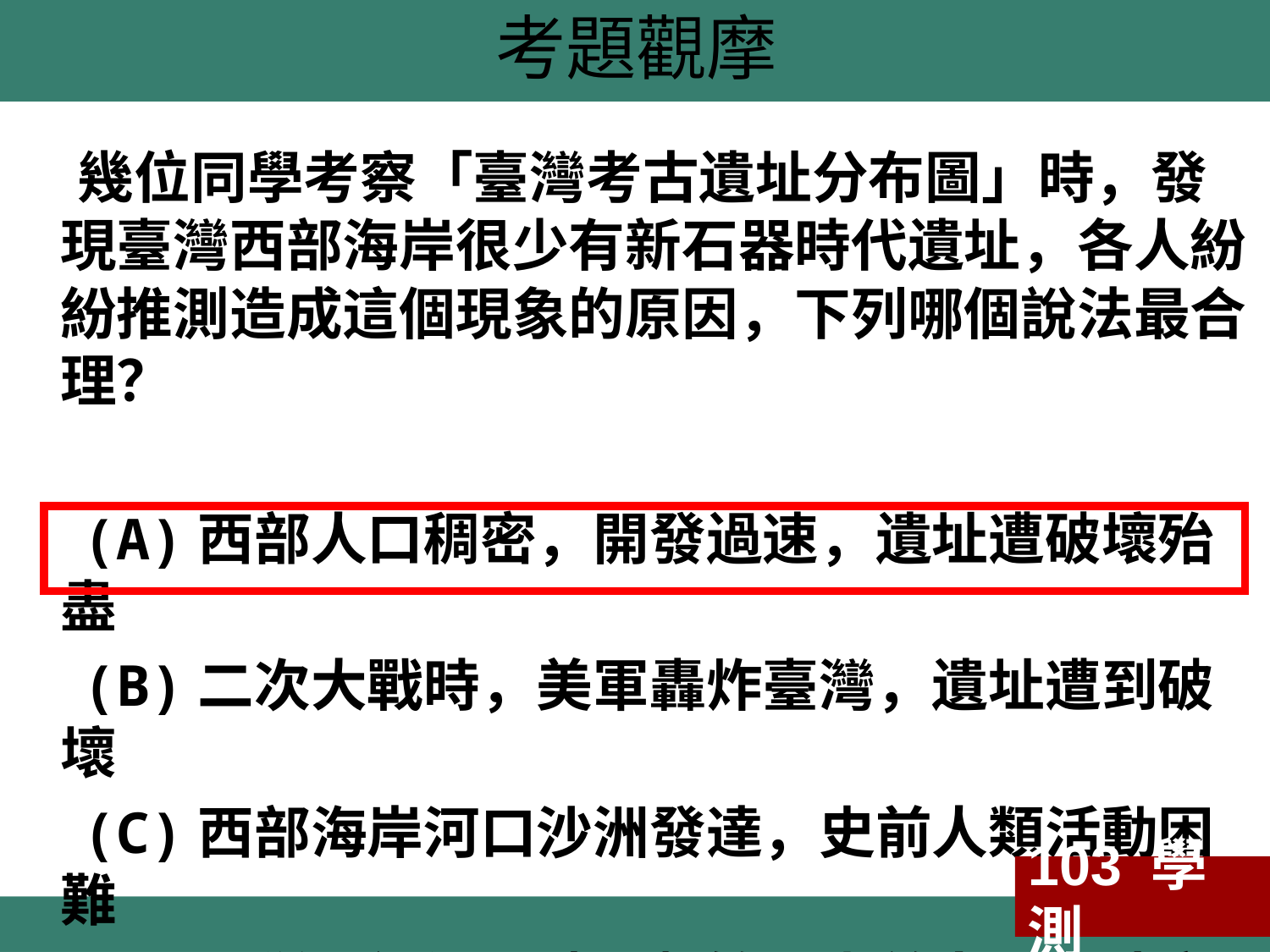

# 考題觀摩
    幾位同學考察「臺灣考古遺址分布圖」時，發現臺灣西部海岸很少有新石器時代遺址，各人紛紛推測造成這個現象的原因，下列哪個說法最合理？

　(A)西部人口稠密，開發過速，遺址遭破壞殆盡
　(B)二次大戰時，美軍轟炸臺灣，遺址遭到破壞
　(C)西部海岸河口沙洲發達，史前人類活動困難
　(D)因斷層經過，地震頻繁，史前人類無法定居

103 學測